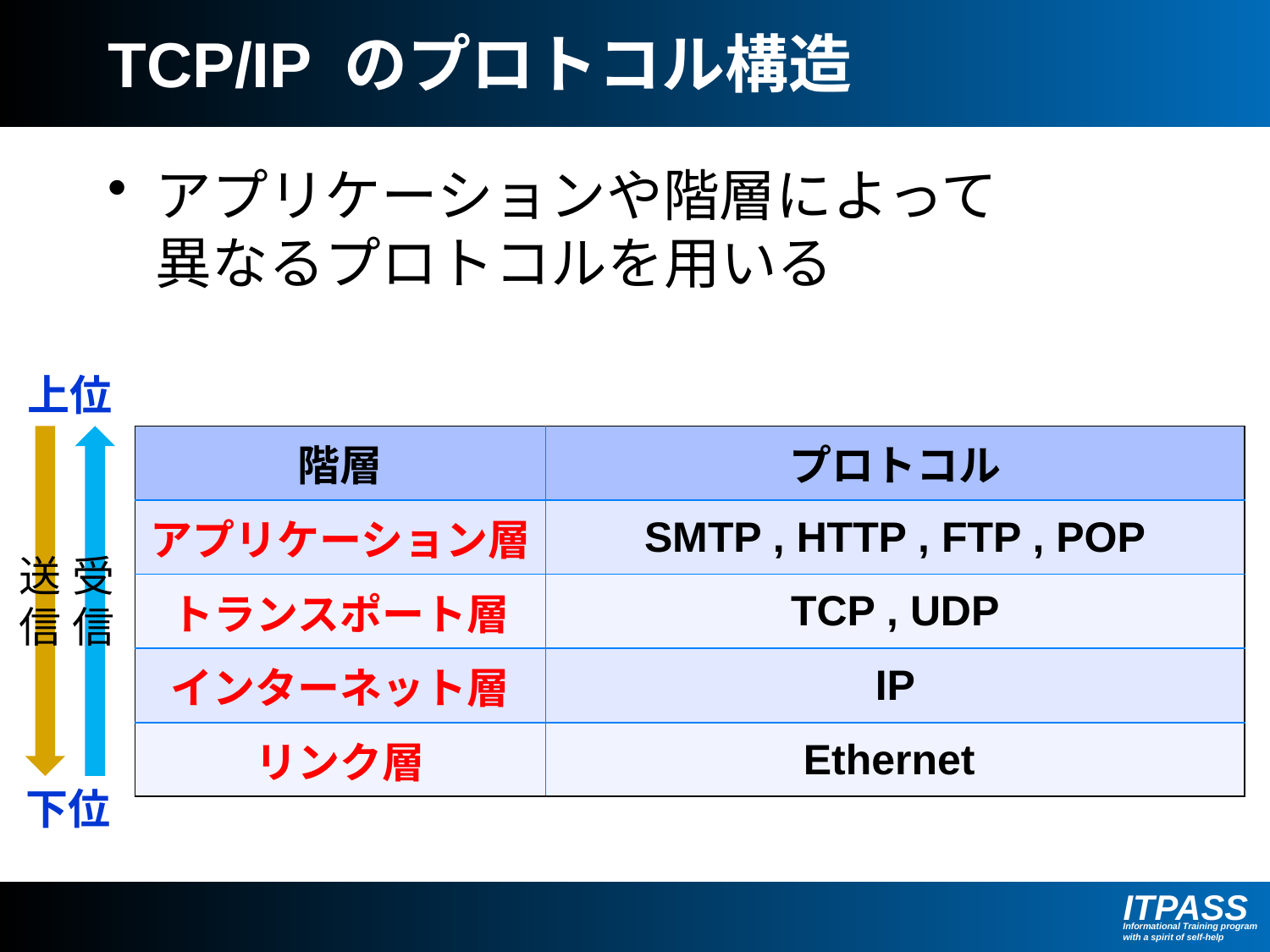

# TCP/IP のプロトコル構造
アプリケーションや階層によって
異なるプロトコルを用いる
上位

送信
受信
下位
| 階層 | プロトコル |
| --- | --- |
| アプリケーション層 | SMTP , HTTP , FTP , POP |
| トランスポート層 | TCP , UDP |
| インターネット層 | IP |
| リンク層 | Ethernet |